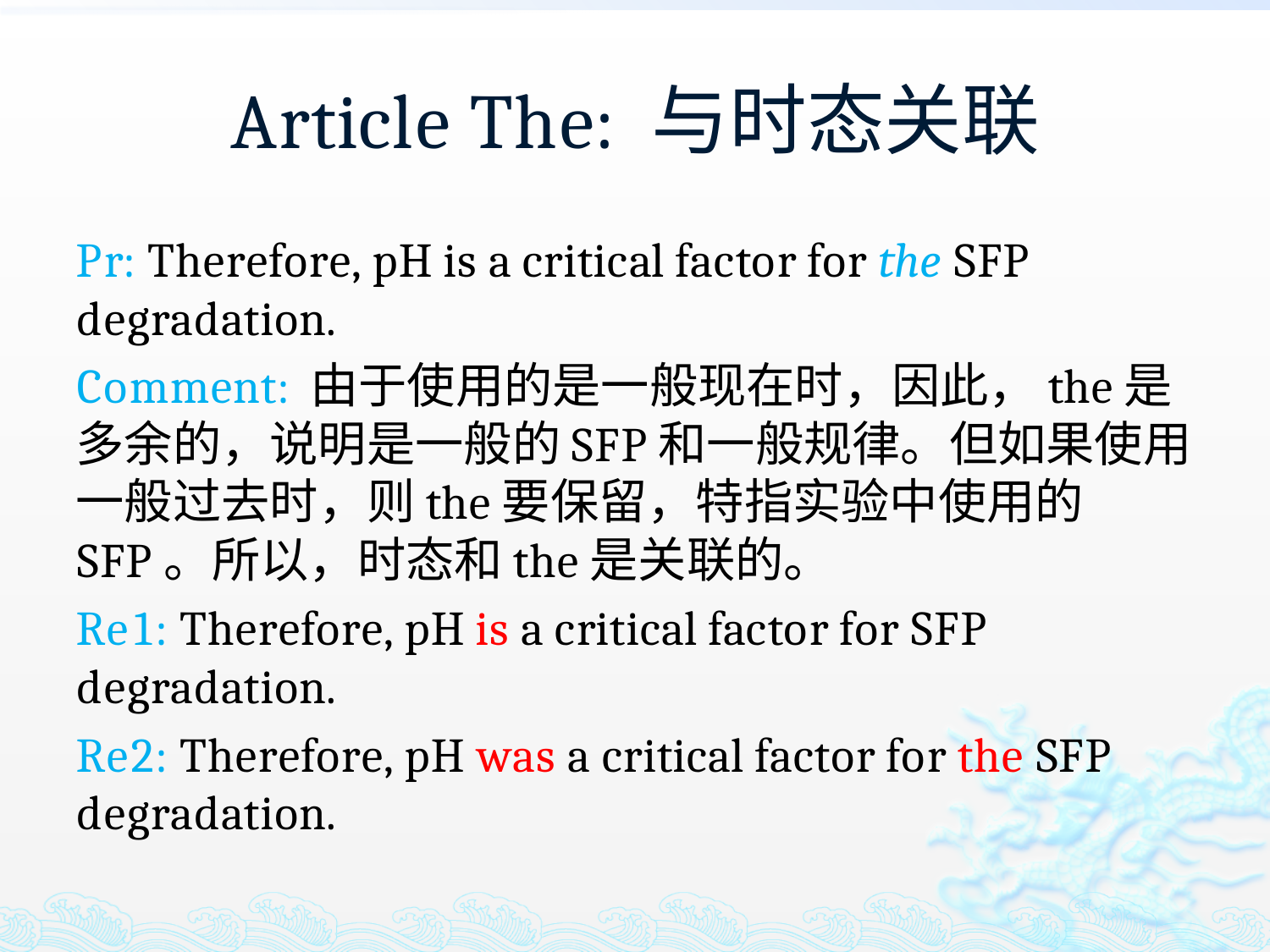

# Article The: 与时态关联
Pr: Therefore, pH is a critical factor for the SFP degradation.
Comment: 由于使用的是一般现在时，因此，the是多余的，说明是一般的SFP和一般规律。但如果使用一般过去时，则the要保留，特指实验中使用的SFP。所以，时态和the是关联的。
Re1: Therefore, pH is a critical factor for SFP degradation.
Re2: Therefore, pH was a critical factor for the SFP degradation.